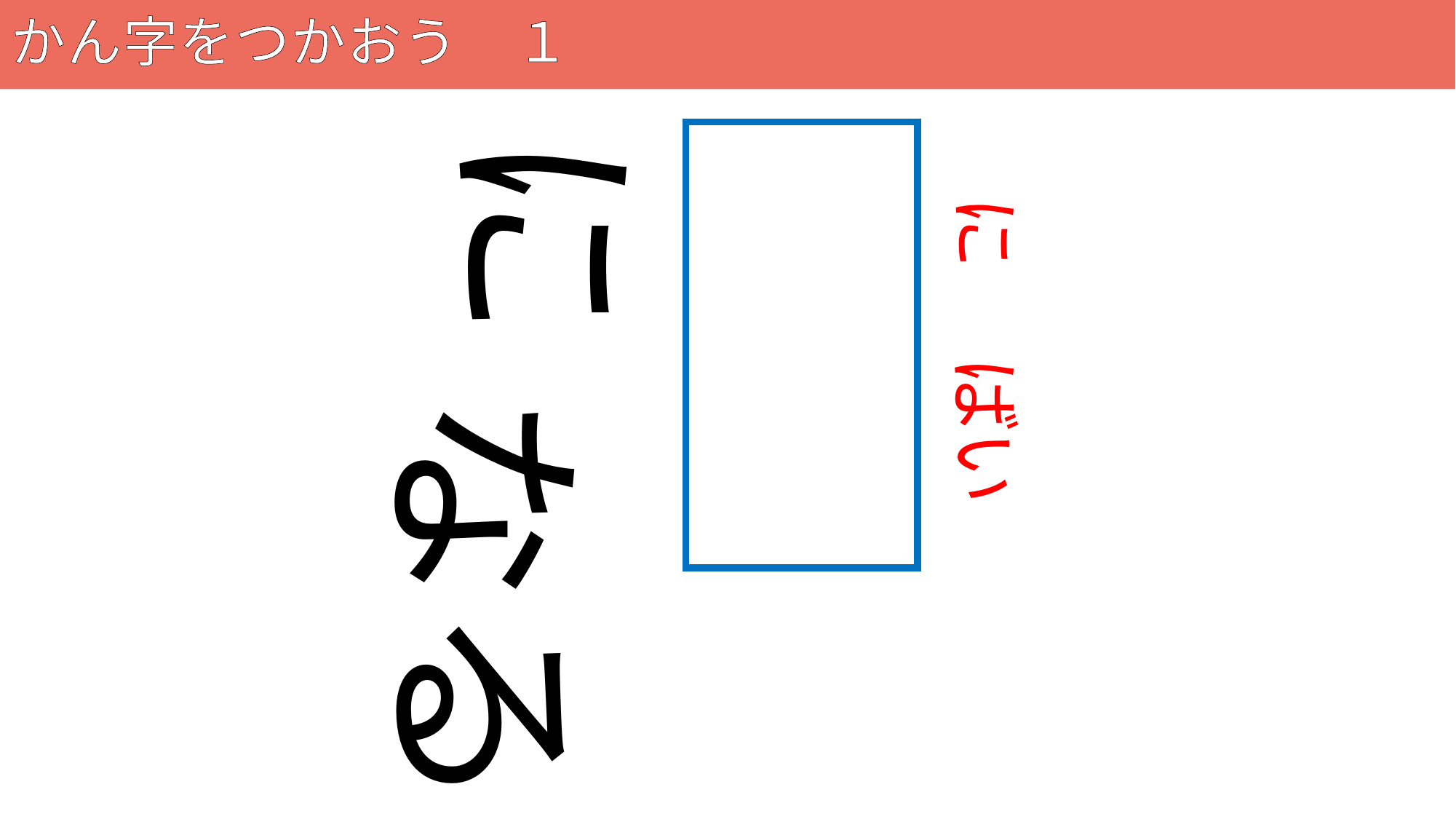

# かん字をつかおう　１
19
二倍に

に　 ばい
なる